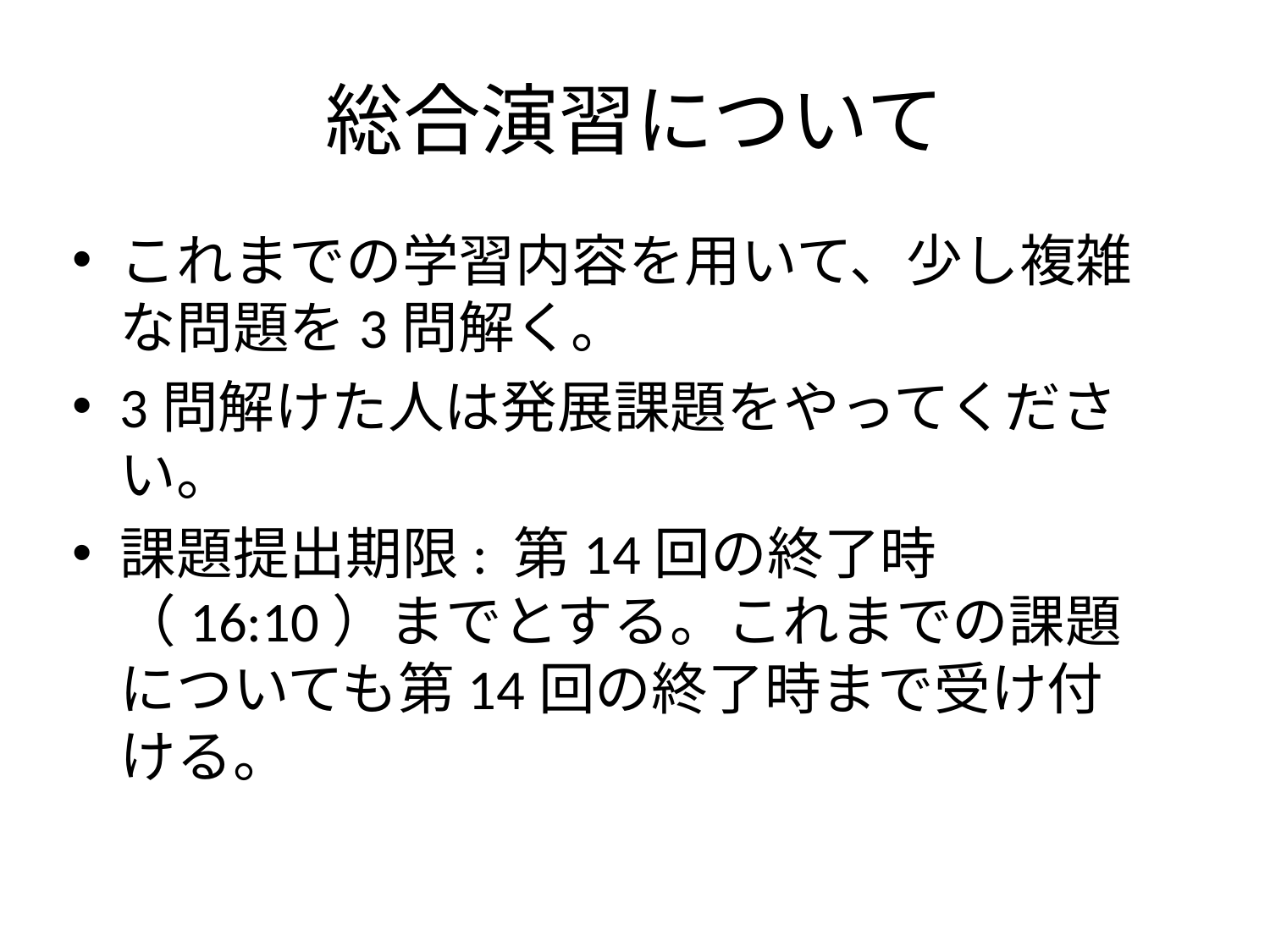

# 総合演習について
これまでの学習内容を用いて、少し複雑な問題を3問解く。
3問解けた人は発展課題をやってください。
課題提出期限: 第14回の終了時（16:10）までとする。これまでの課題についても第14回の終了時まで受け付ける。